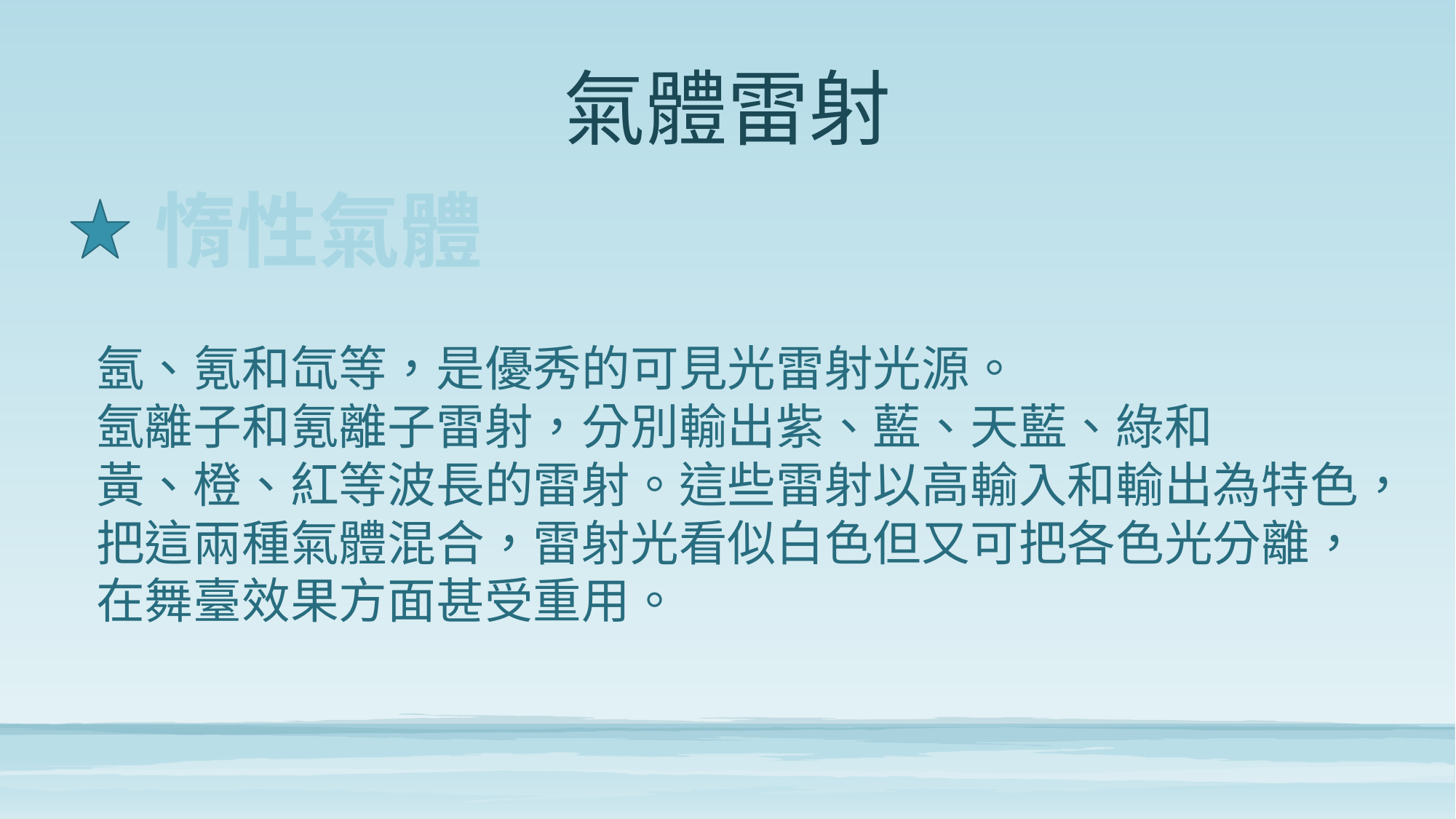

# 氣體雷射
惰性氣體

氬、氪和氙等，是優秀的可見光雷射光源。
氬離子和氪離子雷射，分別輸出紫、藍、天藍、綠和
黃、橙、紅等波長的雷射。這些雷射以高輸入和輸出為特色，
把這兩種氣體混合，雷射光看似白色但又可把各色光分離，
在舞臺效果方面甚受重用。